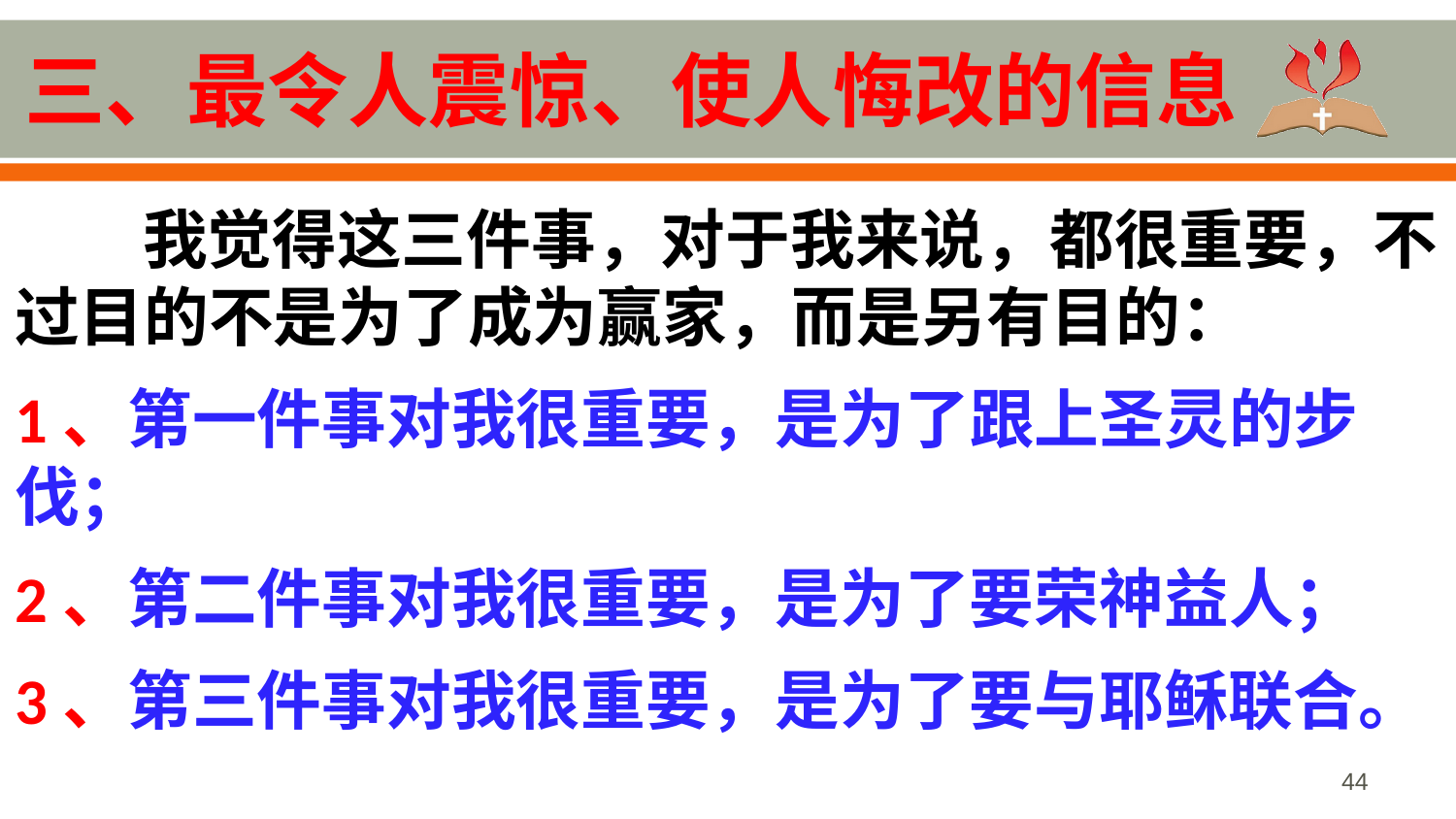

# 三、最令人震惊、使人悔改的信息
我觉得这三件事，对于我来说，都很重要，不过目的不是为了成为赢家，而是另有目的：
1、第一件事对我很重要，是为了跟上圣灵的步伐；
2、第二件事对我很重要，是为了要荣神益人；
3、第三件事对我很重要，是为了要与耶稣联合。

44